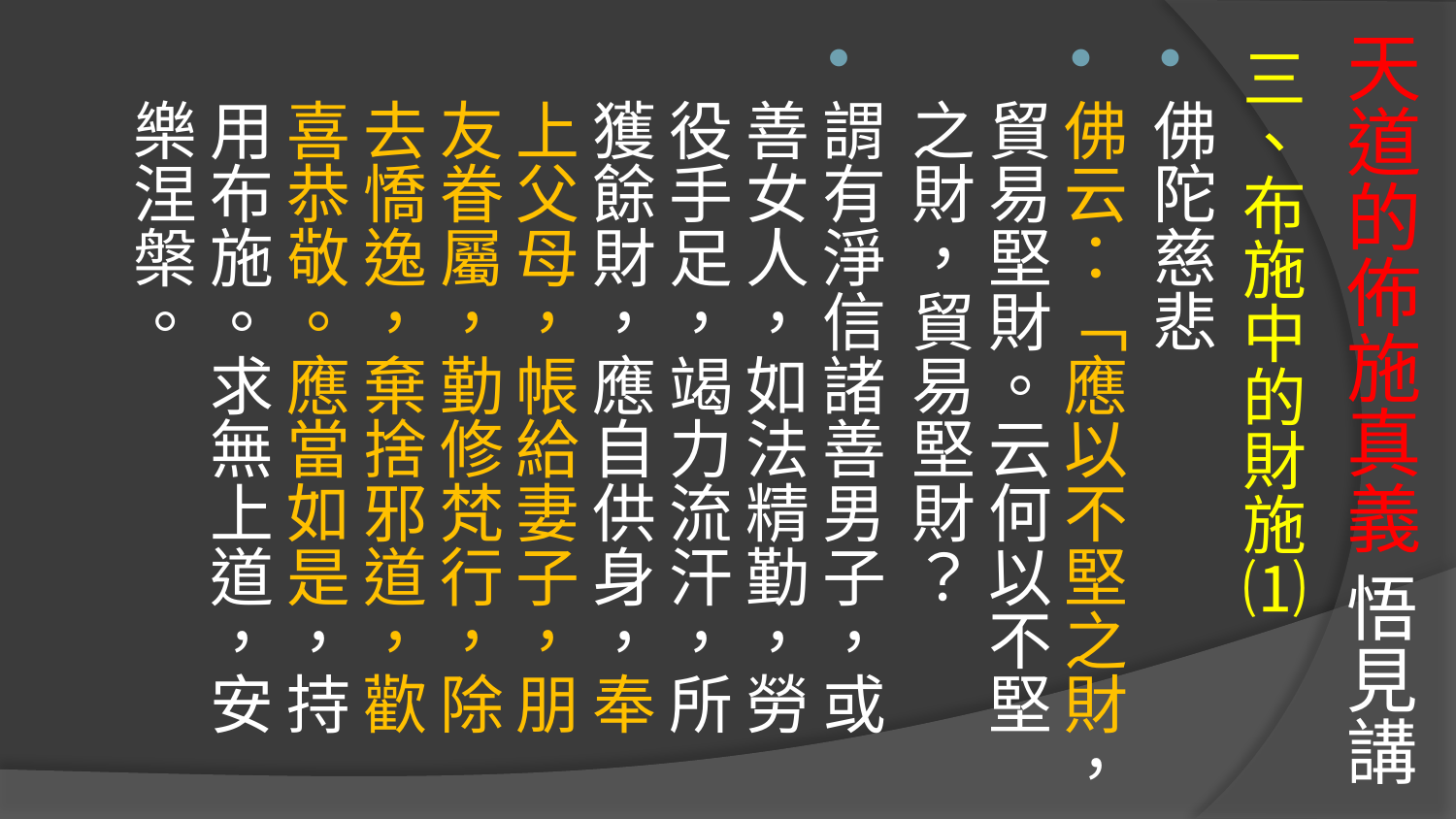

# 天道的佈施真義 悟見講
三、布施中的財施⑴
佛陀慈悲
佛云：「應以不堅之財，貿易堅財。云何以不堅之財，貿易堅財？
謂有淨信諸善男子，或善女人，如法精勤，勞役手足，竭力流汗，所獲餘財，應自供身，奉上父母，帳給妻子，朋友眷屬，勤修梵行，除去憍逸，棄捨邪道，歡喜恭敬。應當如是，持用布施。求無上道，安樂涅槃。